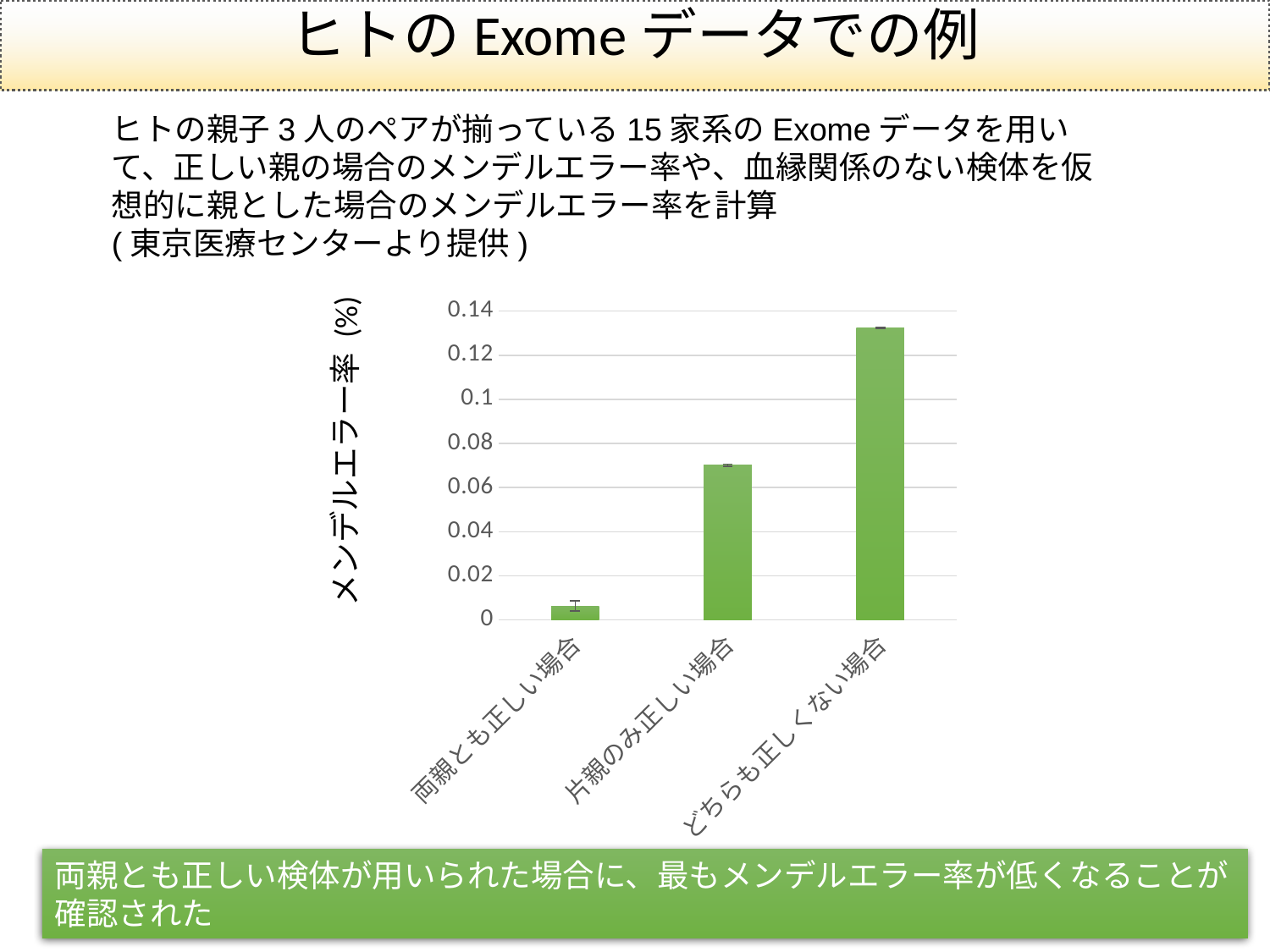

ヒトのExomeデータでの例
ヒトの親子3人のペアが揃っている15家系のExomeデータを用いて、正しい親の場合のメンデルエラー率や、血縁関係のない検体を仮想的に親とした場合のメンデルエラー率を計算
(東京医療センターより提供)

### Chart

| Category |  |
|---|---|
| 両親とも正しい場合 | 0.006346666666666666 |
| 片親のみ正しい場合 | 0.07010555555555563 |
| どちらも正しくない場合 | 0.13242211640211593 |
メンデルエラー率 (%)
両親とも正しい検体が用いられた場合に、最もメンデルエラー率が低くなることが確認された